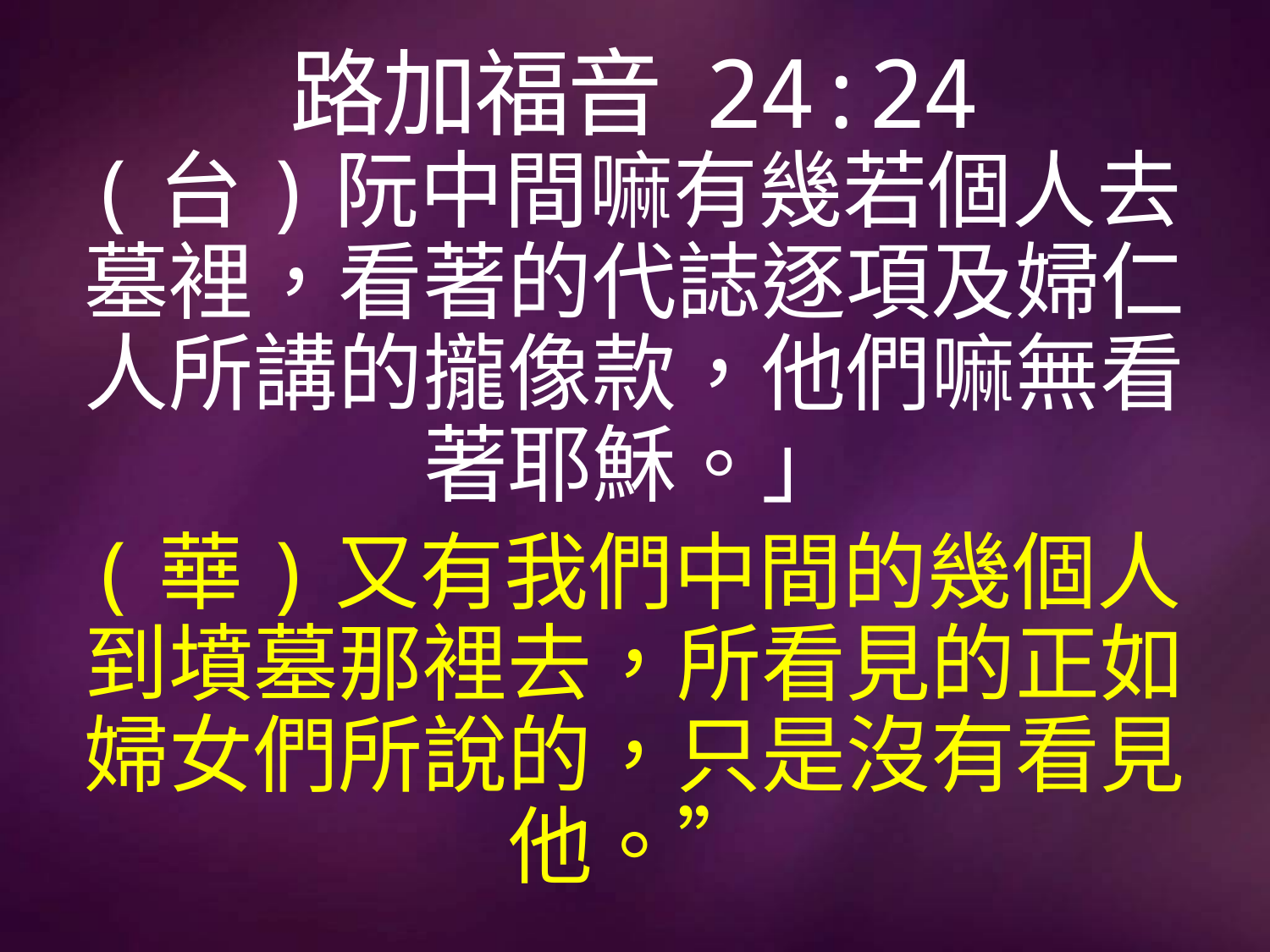

# 路加福音 24:24
(台)阮中間嘛有幾若個人去墓裡，看著的代誌逐項及婦仁人所講的攏像款，他們嘛無看著耶穌。」
(華)又有我們中間的幾個人到墳墓那裡去，所看見的正如婦女們所說的，只是沒有看見他。”